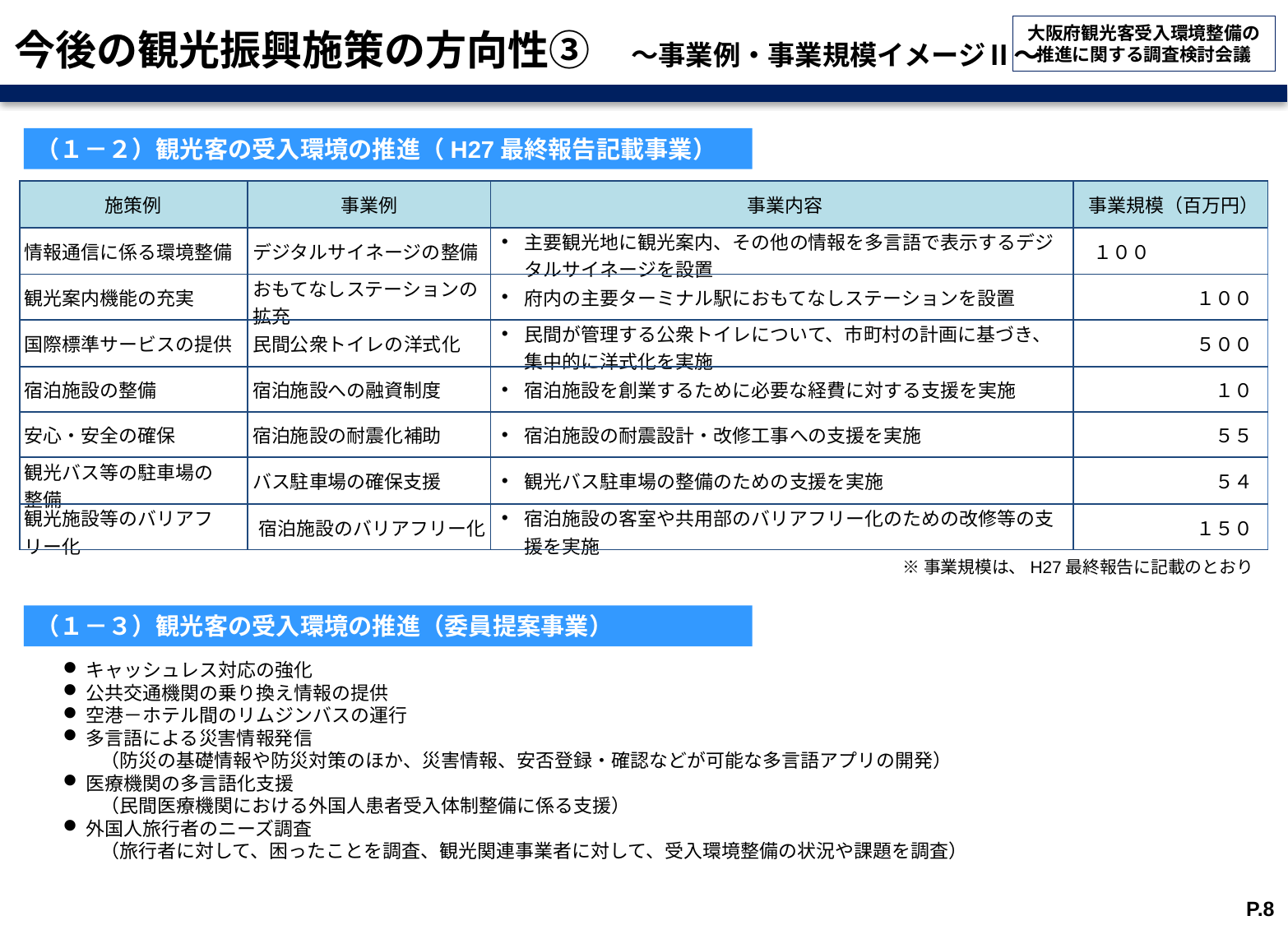

# 今後の観光振興施策の方向性③　～事業例・事業規模イメージⅡ～
（１－２）観光客の受入環境の推進（H27最終報告記載事業）
| 施策例 | 事業例 | 事業内容 | 事業規模（百万円） |
| --- | --- | --- | --- |
| 情報通信に係る環境整備 | デジタルサイネージの整備 | 主要観光地に観光案内、その他の情報を多言語で表示するデジタルサイネージを設置 | １００ |
| 観光案内機能の充実 | おもてなしステーションの拡充 | 府内の主要ターミナル駅におもてなしステーションを設置 | １００ |
| 国際標準サービスの提供 | 民間公衆トイレの洋式化 | 民間が管理する公衆トイレについて、市町村の計画に基づき、集中的に洋式化を実施 | ５００ |
| 宿泊施設の整備 | 宿泊施設への融資制度 | 宿泊施設を創業するために必要な経費に対する支援を実施 | １０ |
| 安心・安全の確保 | 宿泊施設の耐震化補助 | 宿泊施設の耐震設計・改修工事への支援を実施 | ５５ |
| 観光バス等の駐車場の 整備 | バス駐車場の確保支援 | 観光バス駐車場の整備のための支援を実施 | ５４ |
| 観光施設等のバリアフリー化 | 宿泊施設のバリアフリー化 | 宿泊施設の客室や共用部のバリアフリー化のための改修等の支援を実施 | １５０ |
※事業規模は、H27最終報告に記載のとおり
（１－３）観光客の受入環境の推進（委員提案事業）
キャッシュレス対応の強化
公共交通機関の乗り換え情報の提供
空港－ホテル間のリムジンバスの運行
多言語による災害情報発信
　　（防災の基礎情報や防災対策のほか、災害情報、安否登録・確認などが可能な多言語アプリの開発）
医療機関の多言語化支援
　　（民間医療機関における外国人患者受入体制整備に係る支援）
外国人旅行者のニーズ調査
　　（旅行者に対して、困ったことを調査、観光関連事業者に対して、受入環境整備の状況や課題を調査）
P.8